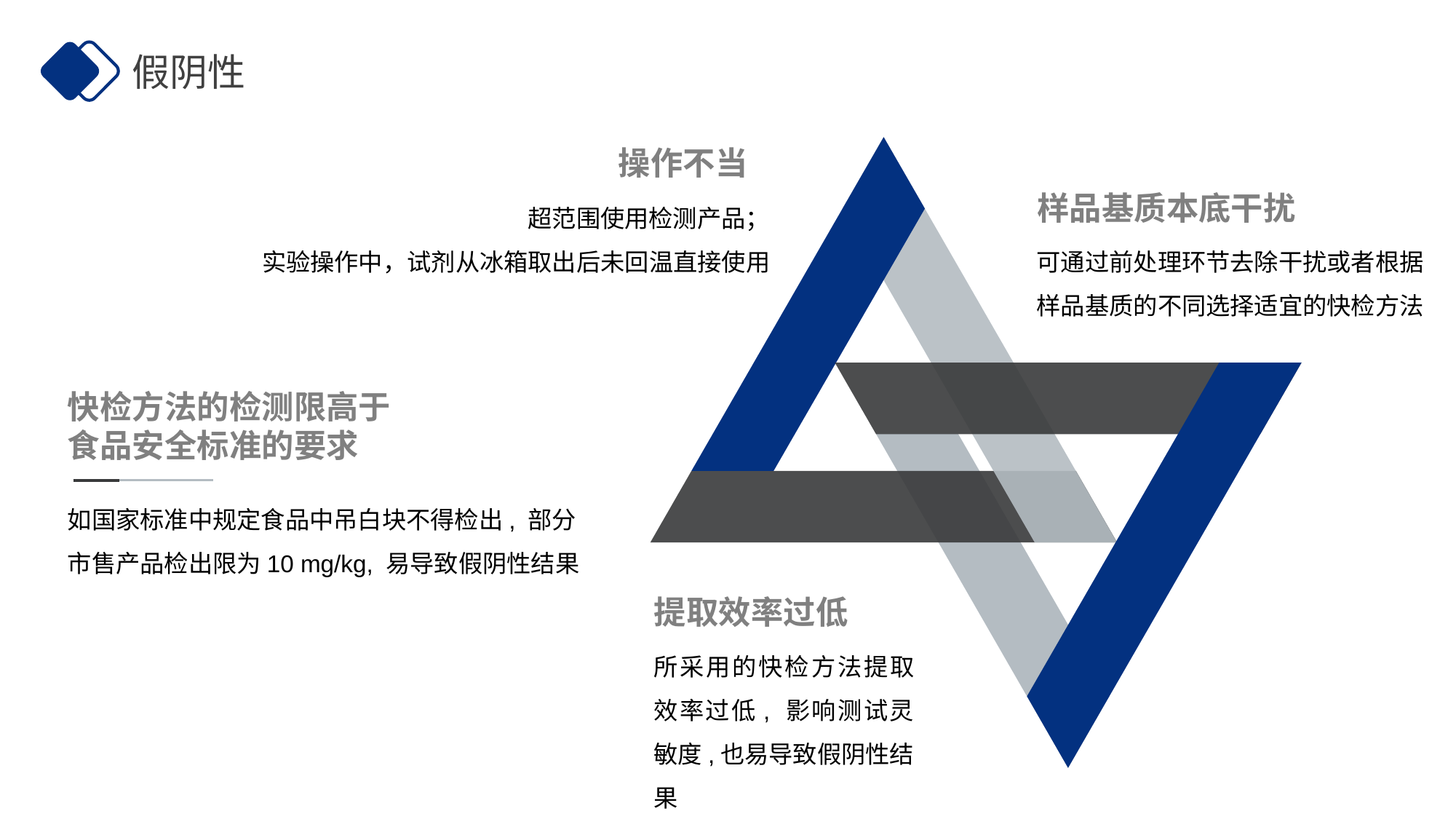

假阴性

操作不当

样品基质本底干扰
超范围使用检测产品；
实验操作中，试剂从冰箱取出后未回温直接使用
可通过前处理环节去除干扰或者根据样品基质的不同选择适宜的快检方法

快检方法的检测限高于食品安全标准的要求
如国家标准中规定食品中吊白块不得检出, 部分市售产品检出限为10 mg/kg, 易导致假阴性结果

提取效率过低
所采用的快检方法提取效率过低, 影响测试灵敏度,也易导致假阴性结果